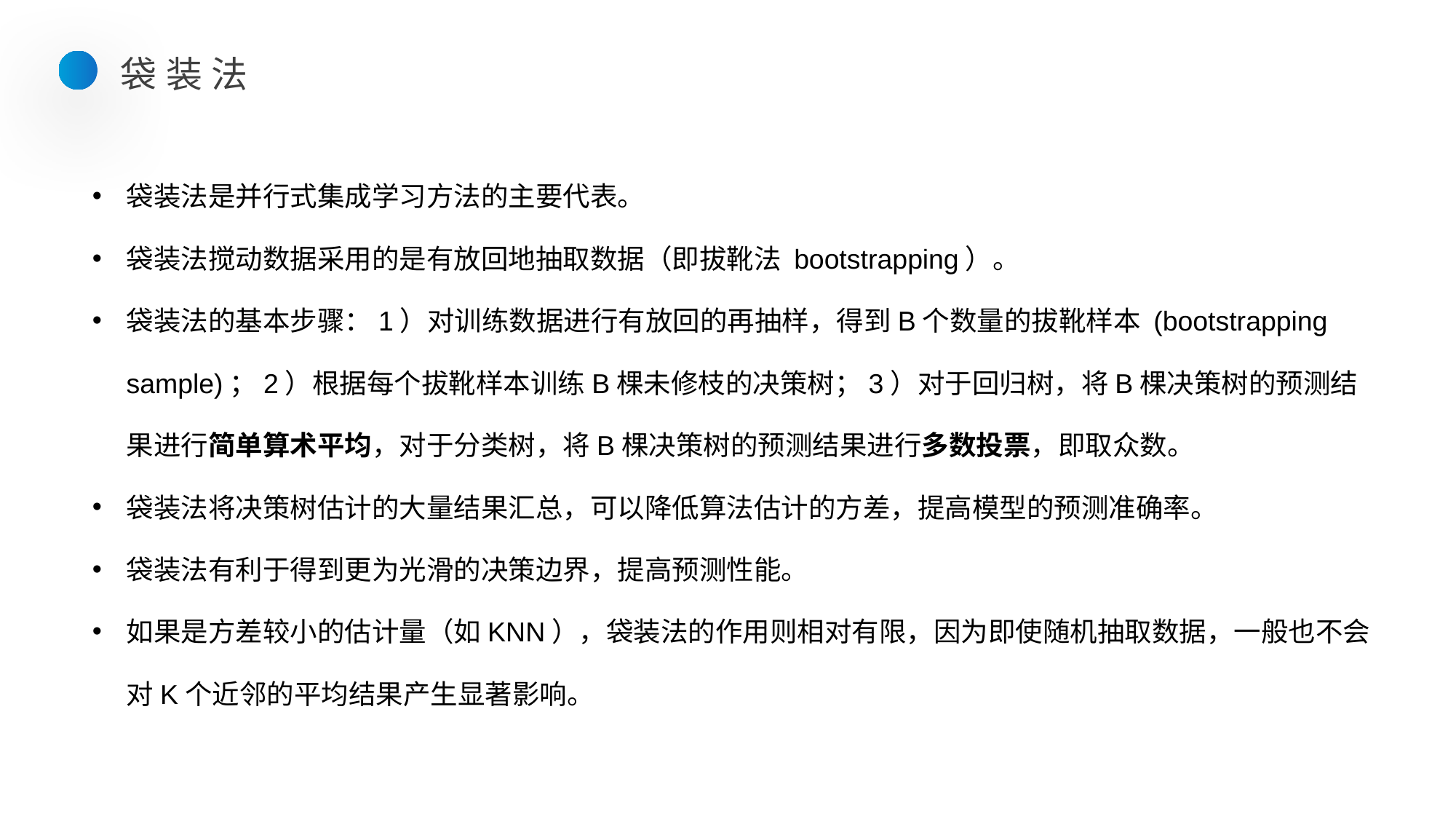

袋装法

袋装法是并行式集成学习方法的主要代表。
袋装法搅动数据采用的是有放回地抽取数据（即拔靴法 bootstrapping）。
袋装法的基本步骤：1）对训练数据进行有放回的再抽样，得到B个数量的拔靴样本 (bootstrapping sample)；2）根据每个拔靴样本训练B棵未修枝的决策树；3）对于回归树，将B棵决策树的预测结果进行简单算术平均，对于分类树，将B棵决策树的预测结果进行多数投票，即取众数。
袋装法将决策树估计的大量结果汇总，可以降低算法估计的方差，提高模型的预测准确率。
袋装法有利于得到更为光滑的决策边界，提高预测性能。
如果是方差较小的估计量（如KNN），袋装法的作用则相对有限，因为即使随机抽取数据，一般也不会对K个近邻的平均结果产生显著影响。